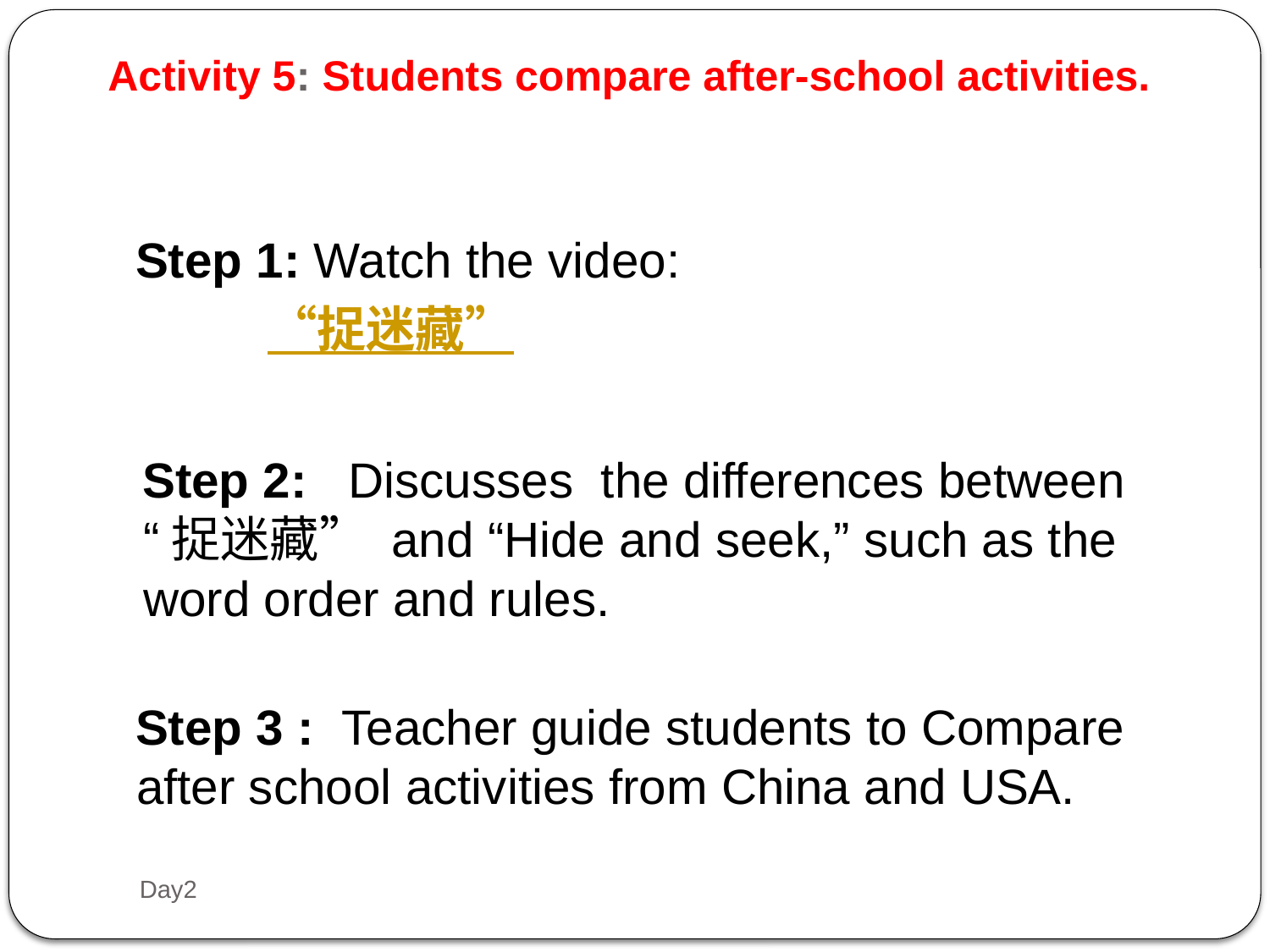

# Activity 5: Students compare after-school activities.
Step 1: Watch the video:
            “捉迷藏”

Step 2:   Discusses  the differences between “捉迷藏” and “Hide and seek,” such as the word order and rules.
Step 3 :  Teacher guide students to Compare after school activities from China and USA.

Day2